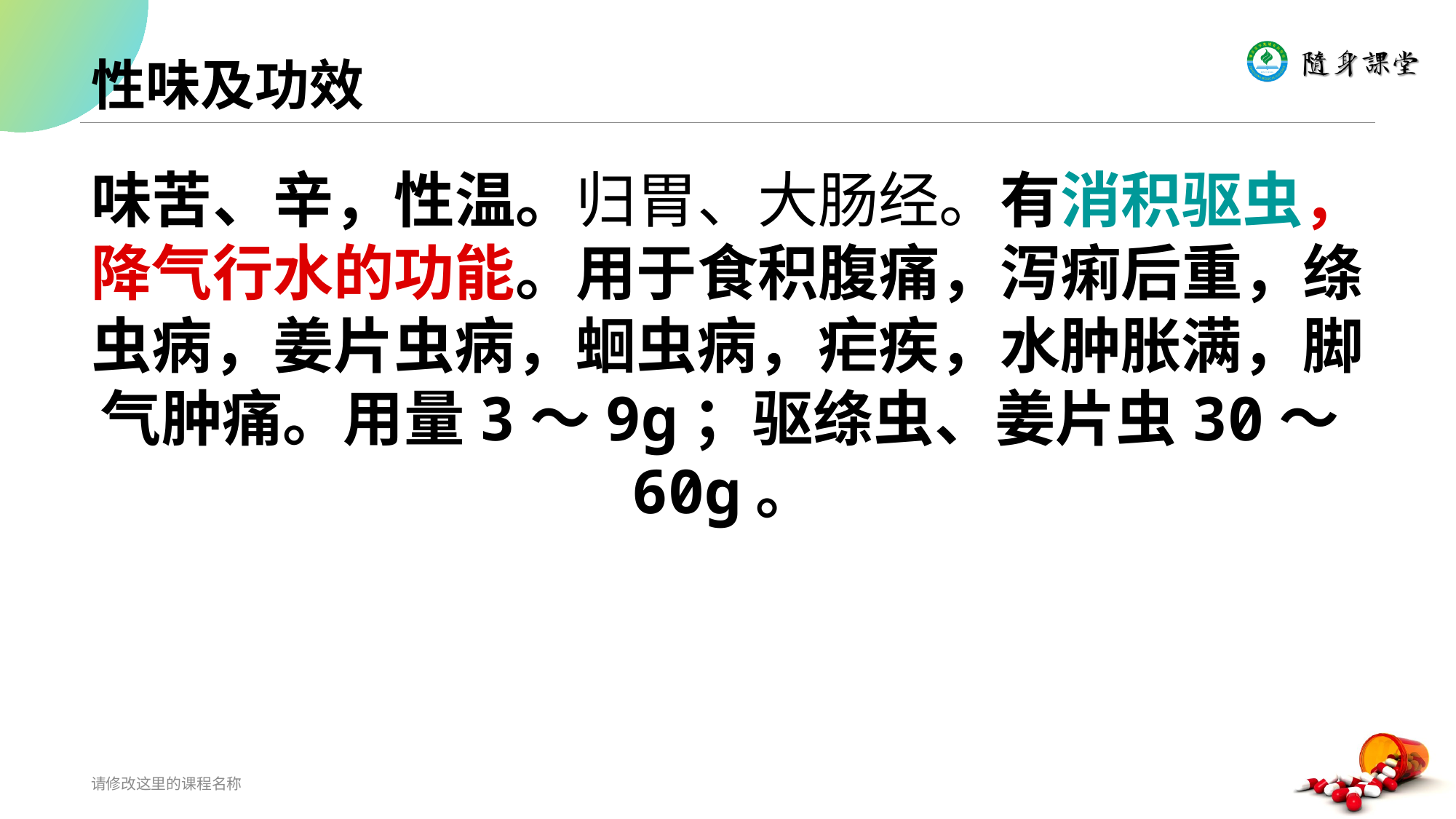

# 性味及功效
味苦、辛，性温。归胃、大肠经。有消积驱虫，降气行水的功能。用于食积腹痛，泻痢后重，绦虫病，姜片虫病，蛔虫病，疟疾，水肿胀满，脚气肿痛。用量3～9g；驱绦虫、姜片虫30～60g。

请修改这里的课程名称
14